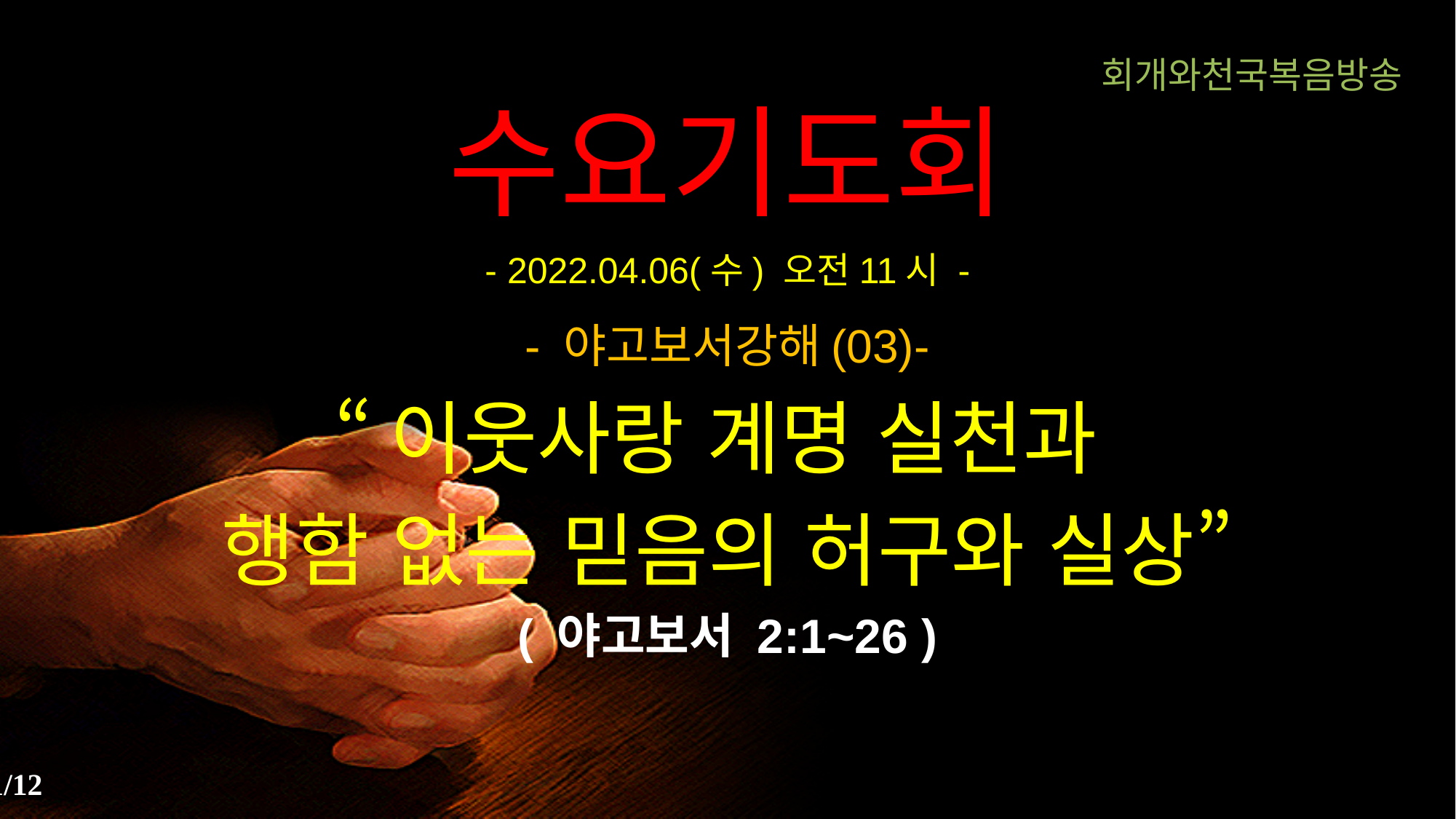

회개와천국복음방송
# 수요기도회
- 2022.04.06(수) 오전11시 -
- 야고보서강해(03)-
“이웃사랑 계명 실천과
행함 없는 믿음의 허구와 실상”
( 야고보서 2:1~26 )